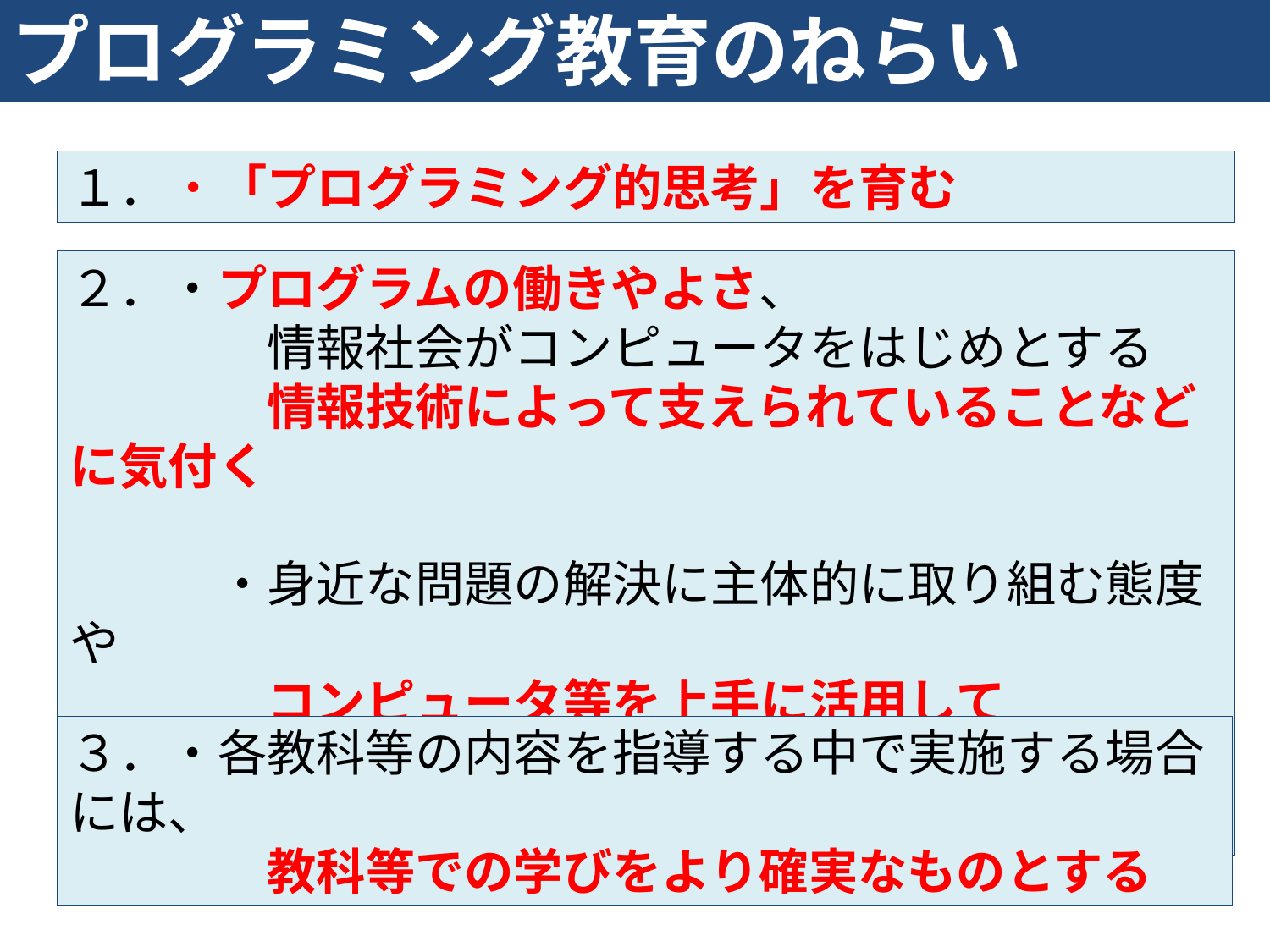

プログラミング教育のねらい
１．・「プログラミング的思考」を育む
２．・プログラムの働きやよさ、
　　　　情報社会がコンピュータをはじめとする
　　　　情報技術によって支えられていることなどに気付く

　　　・身近な問題の解決に主体的に取り組む態度や
　　　　コンピュータ等を上手に活用して
　　　　よりよい社会を築いていこうとする態度などを育む
３．・各教科等の内容を指導する中で実施する場合には、
　　　　教科等での学びをより確実なものとする